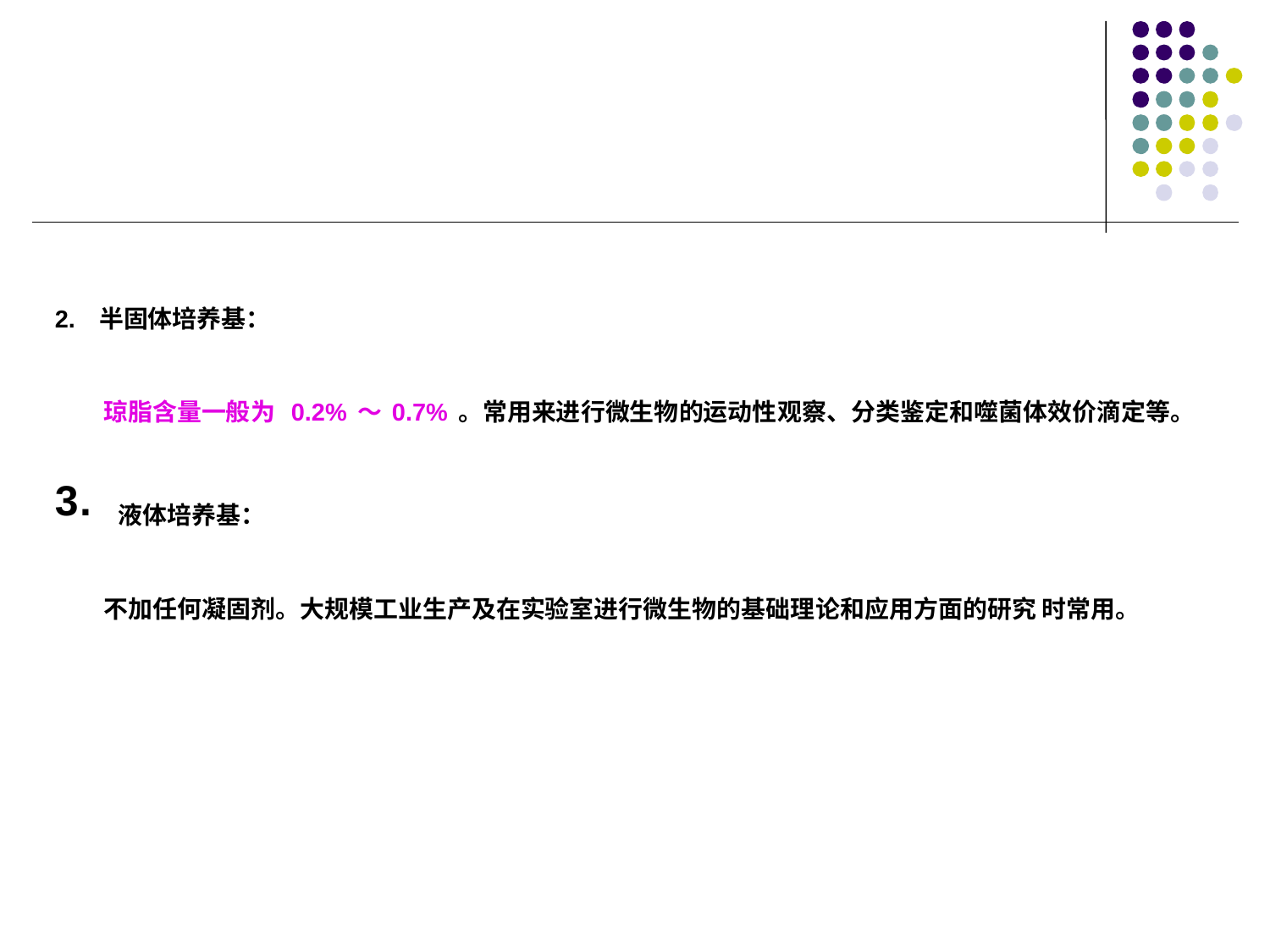

2.  半固体培养基：
       琼脂含量一般为 0.2%～0.7%。常用来进行微生物的运动性观察、分类鉴定和噬菌体效价滴定等。

 液体培养基：
       不加任何凝固剂。大规模工业生产及在实验室进行微生物的基础理论和应用方面的研究 时常用。